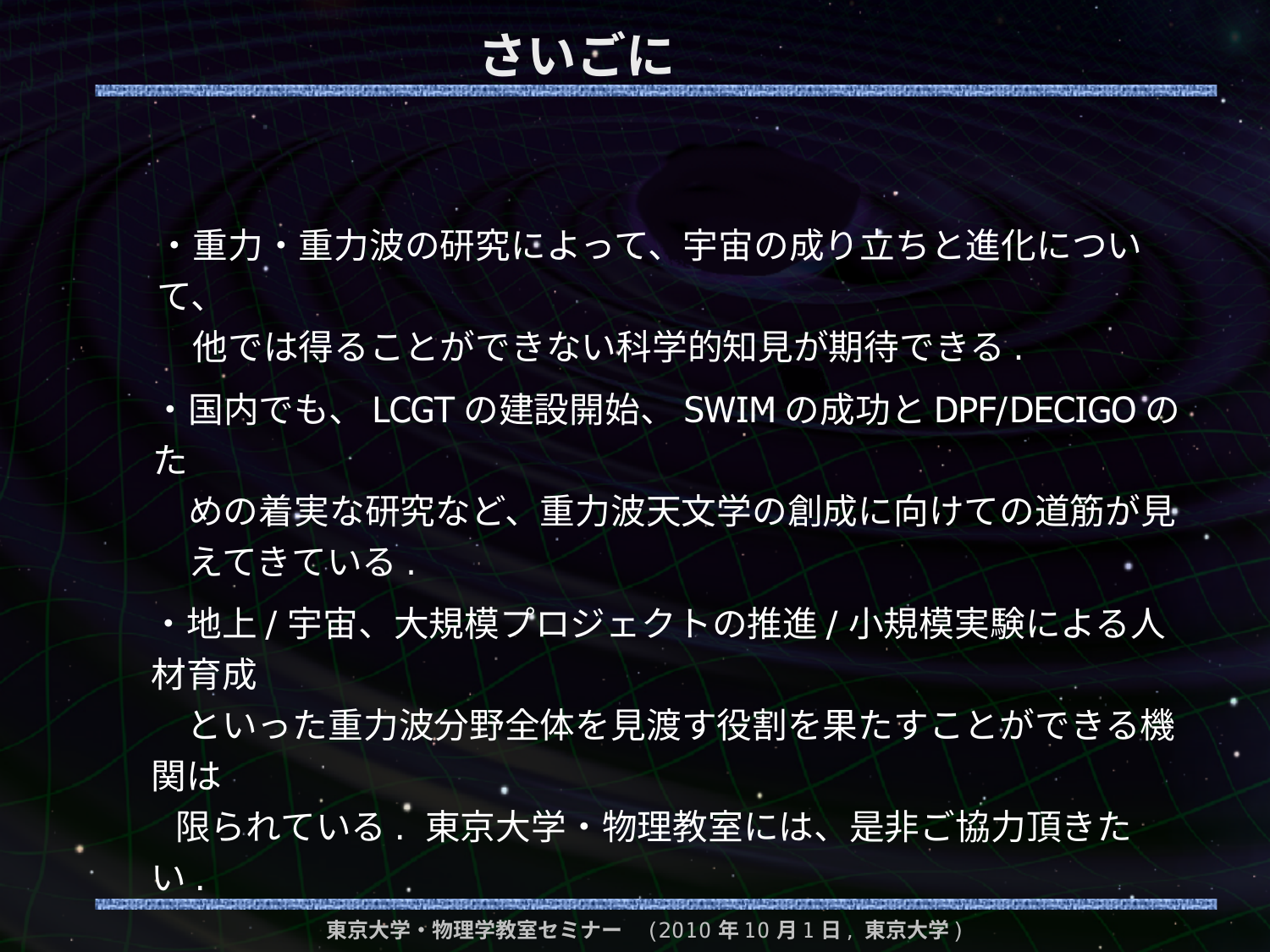

# さいごに
・重力・重力波の研究によって、宇宙の成り立ちと進化について、
　他では得ることができない科学的知見が期待できる.
・国内でも、LCGTの建設開始、SWIMの成功とDPF/DECIGOのた
　めの着実な研究など、重力波天文学の創成に向けての道筋が見
　えてきている.
・地上/宇宙、大規模プロジェクトの推進/小規模実験による人材育成
　といった重力波分野全体を見渡す役割を果たすことができる機関は
  限られている. 東京大学・物理教室には、是非ご協力頂きたい.
東京大学・物理学教室セミナー　(2010年10月1日, 東京大学)